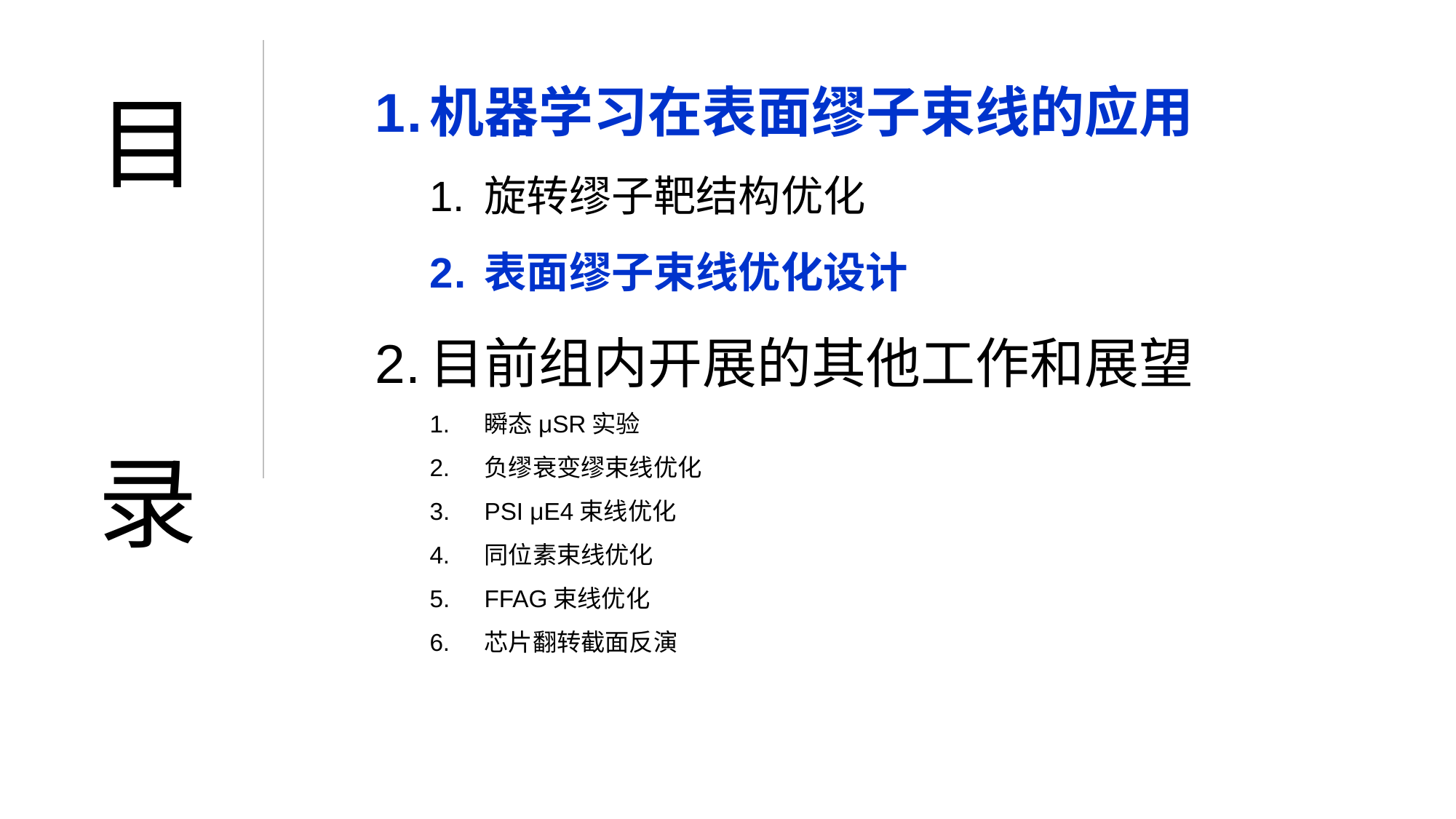

机器学习在表面缪子束线的应用
旋转缪子靶结构优化
表面缪子束线优化设计
目前组内开展的其他工作和展望
瞬态μSR实验
负缪衰变缪束线优化
PSI μE4束线优化
同位素束线优化
FFAG束线优化
芯片翻转截面反演
目

    录